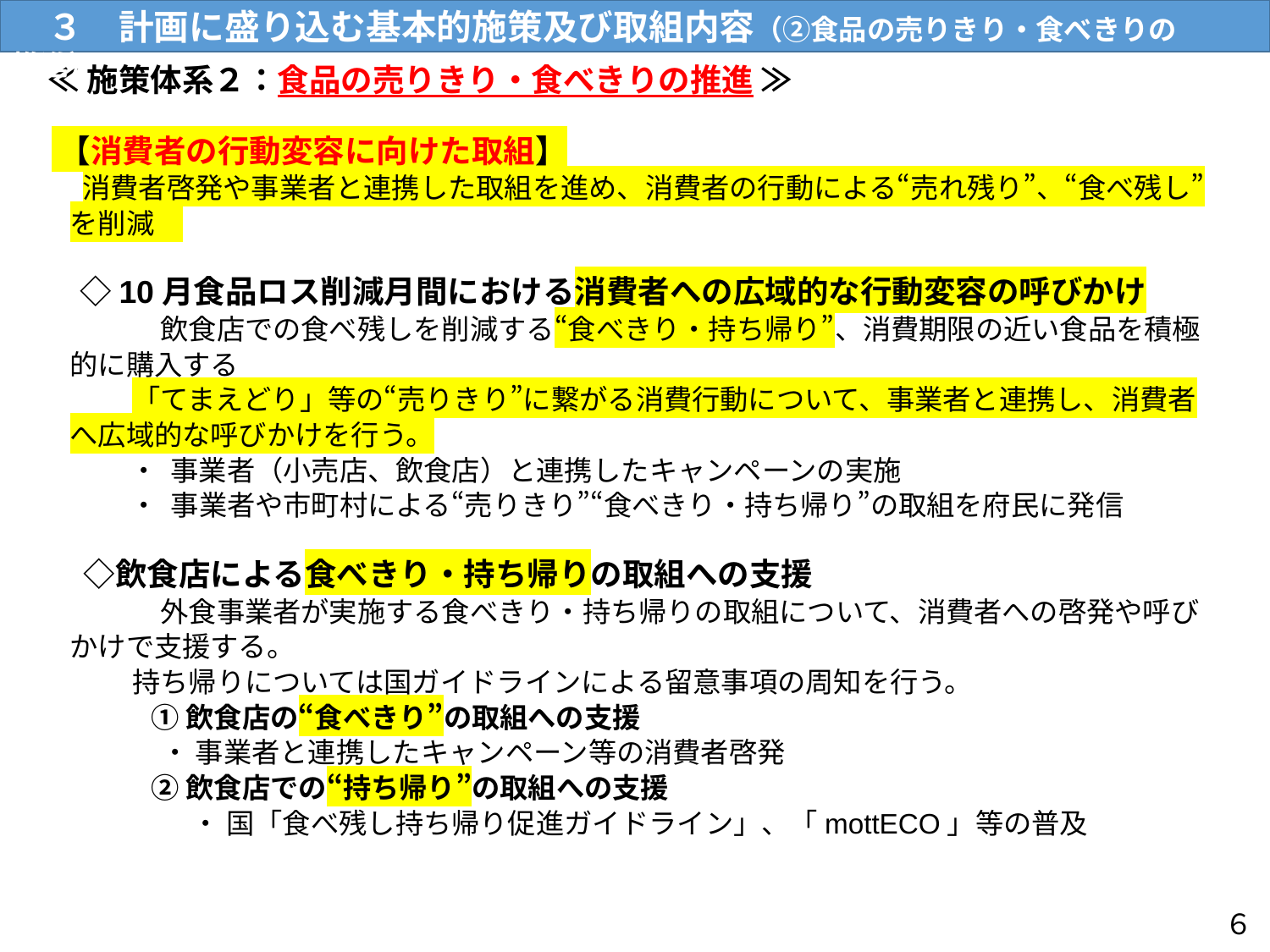

R7.4.17（木）流通対策室
　３　計画に盛り込む基本的施策及び取組内容（②食品の売りきり・食べきりの推進）
　≪ 施策体系２：食品の売りきり・食べきりの推進 ≫

　 【消費者の行動変容に向けた取組】
　 　消費者啓発や事業者と連携した取組を進め、消費者の行動による“売れ残り”、“食べ残し”を削減

　　◇10月食品ロス削減月間における消費者への広域的な行動変容の呼びかけ
　　　　　飲食店での食べ残しを削減する“食べきり・持ち帰り”、消費期限の近い食品を積極的に購入する
　　　　「てまえどり」等の“売りきり”に繋がる消費行動について、事業者と連携し、消費者へ広域的な呼びかけを行う。
 　　  　・  事業者（小売店、飲食店）と連携したキャンペーンの実施
   　　　・  事業者や市町村による“売りきり”“食べきり・持ち帰り”の取組を府民に発信

　　◇飲食店による食べきり・持ち帰りの取組への支援
　　　　　外食事業者が実施する食べきり・持ち帰りの取組について、消費者への啓発や呼びかけで支援する。
　　　　持ち帰りについては国ガイドラインによる留意事項の周知を行う。
　　　   　① 飲食店の“食べきり”の取組への支援
　　　         ・ 事業者と連携したキャンペーン等の消費者啓発
　　　　   ② 飲食店での“持ち帰り”の取組への支援
　　　　　     ・ 国「食べ残し持ち帰り促進ガイドライン」、「mottECO」等の普及

６